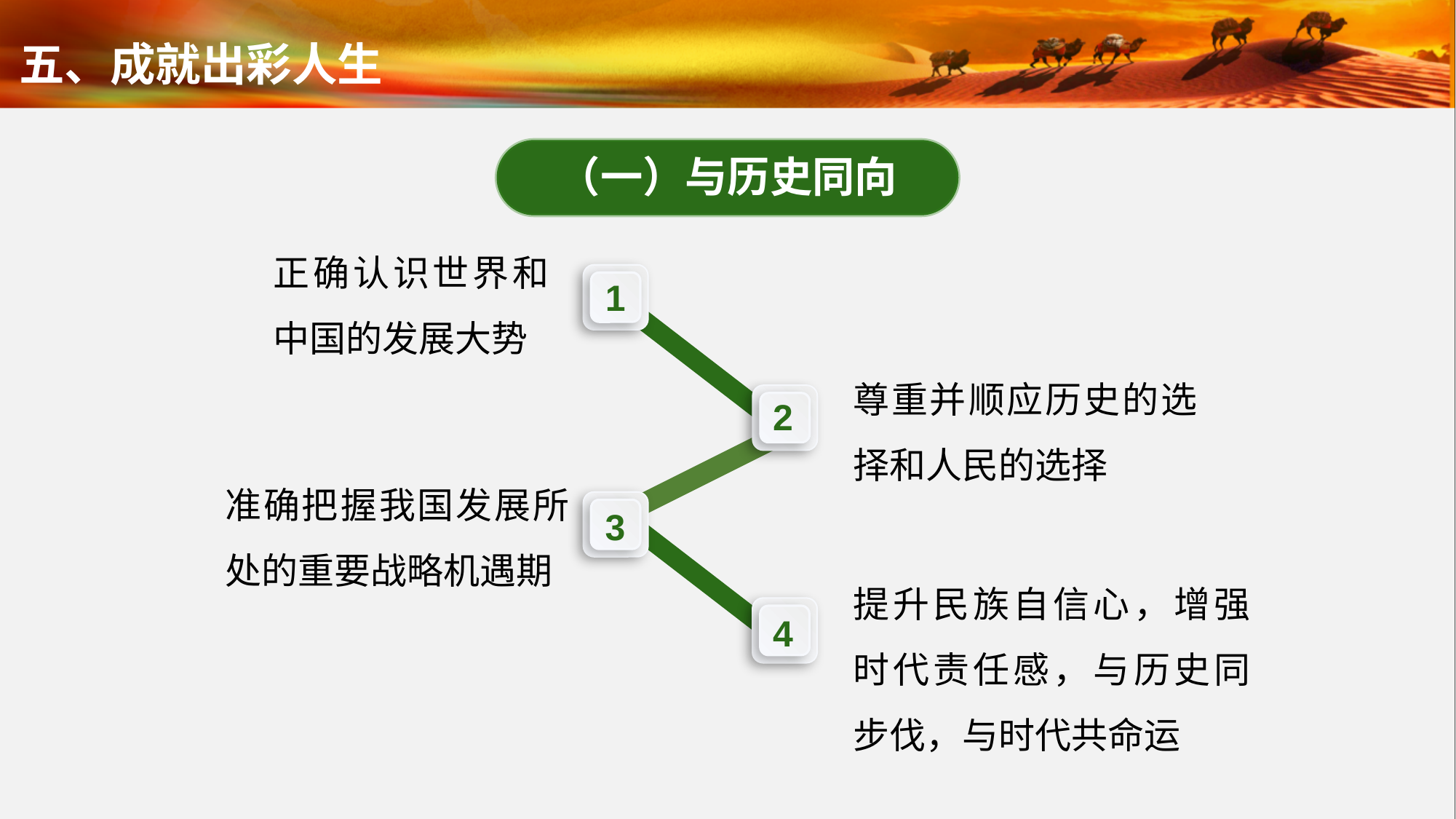

五、成就出彩人生
（一）与历史同向
正确认识世界和中国的发展大势

 1

 2

 3

 4
尊重并顺应历史的选择和人民的选择
准确把握我国发展所处的重要战略机遇期
提升民族自信心，增强时代责任感，与历史同步伐，与时代共命运